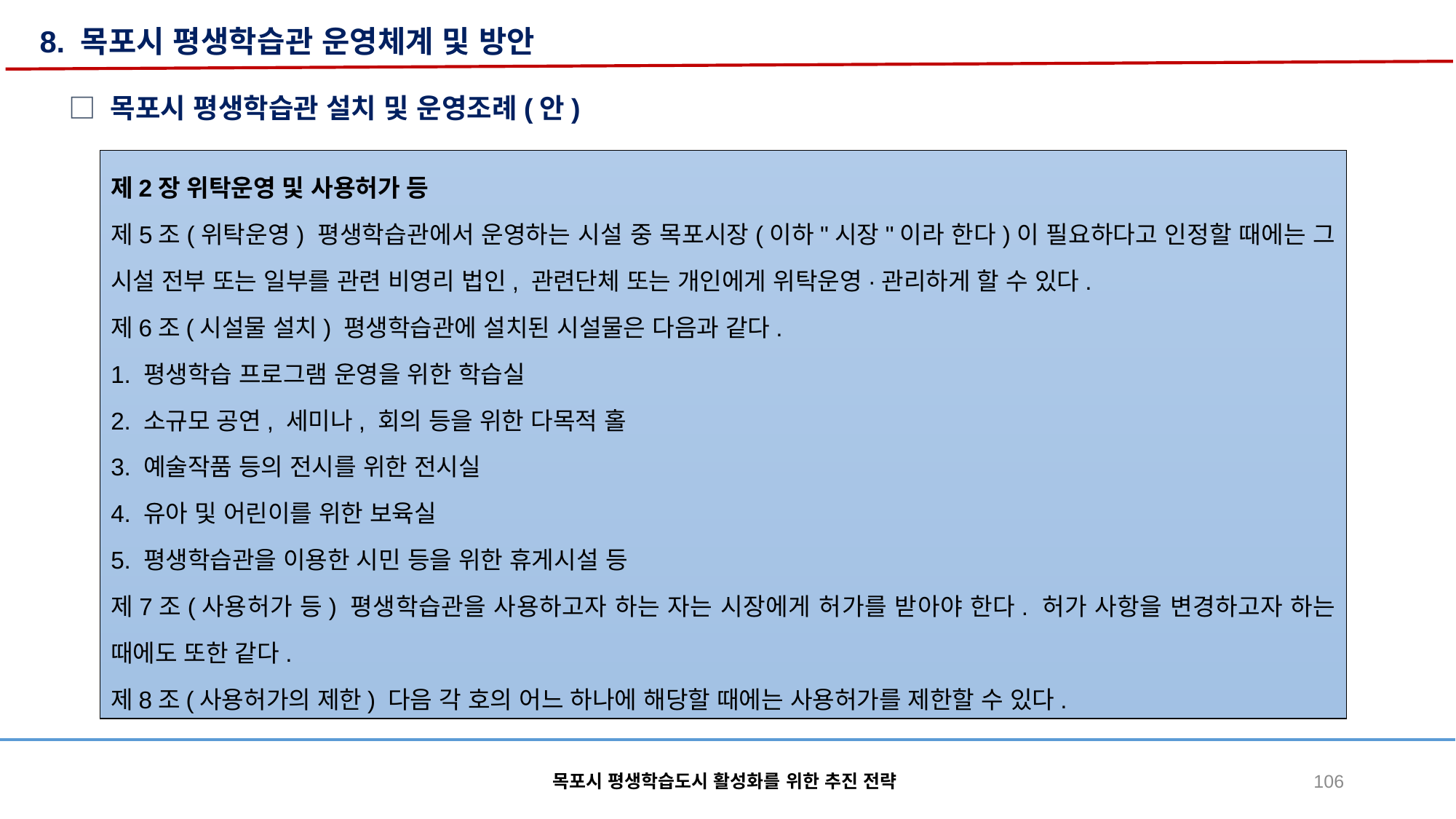

8. 목포시 평생학습관 운영체계 및 방안
□ 목포시 평생학습관 설치 및 운영조례(안)
제2장 위탁운영 및 사용허가 등
제5조(위탁운영) 평생학습관에서 운영하는 시설 중 목포시장(이하"시장"이라 한다)이 필요하다고 인정할 때에는 그 시설 전부 또는 일부를 관련 비영리 법인, 관련단체 또는 개인에게 위탁운영·관리하게 할 수 있다.
제6조(시설물 설치) 평생학습관에 설치된 시설물은 다음과 같다.
1. 평생학습 프로그램 운영을 위한 학습실
2. 소규모 공연, 세미나, 회의 등을 위한 다목적 홀
3. 예술작품 등의 전시를 위한 전시실
4. 유아 및 어린이를 위한 보육실
5. 평생학습관을 이용한 시민 등을 위한 휴게시설 등
제7조(사용허가 등) 평생학습관을 사용하고자 하는 자는 시장에게 허가를 받아야 한다. 허가 사항을 변경하고자 하는 때에도 또한 같다.
제8조(사용허가의 제한) 다음 각 호의 어느 하나에 해당할 때에는 사용허가를 제한할 수 있다.
목포시 평생학습도시 활성화를 위한 추진 전략
106